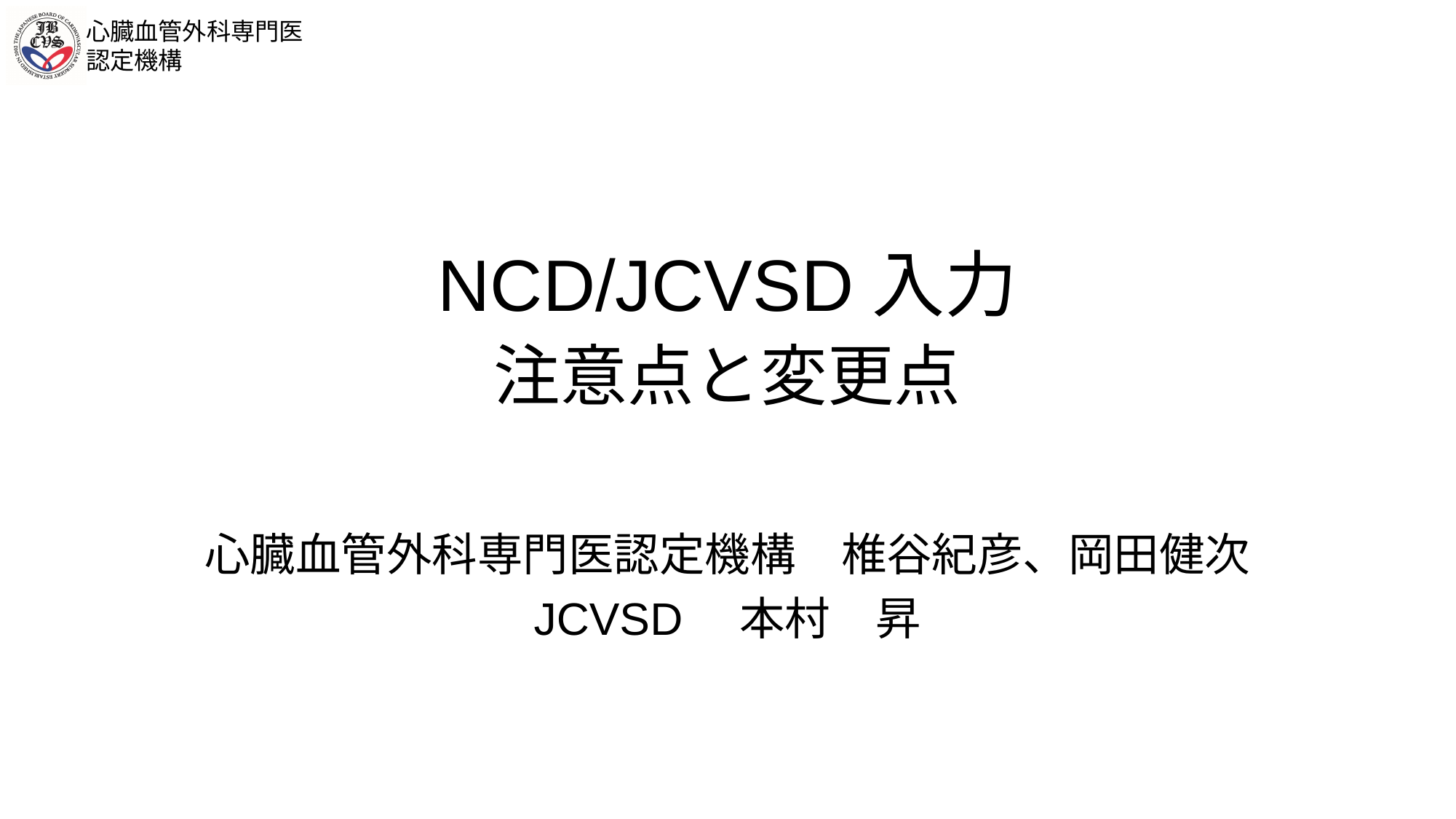

# NCD/JCVSD入力 注意点と変更点
心臓血管外科専門医認定機構　椎谷紀彦、岡田健次
JCVSD　本村　昇